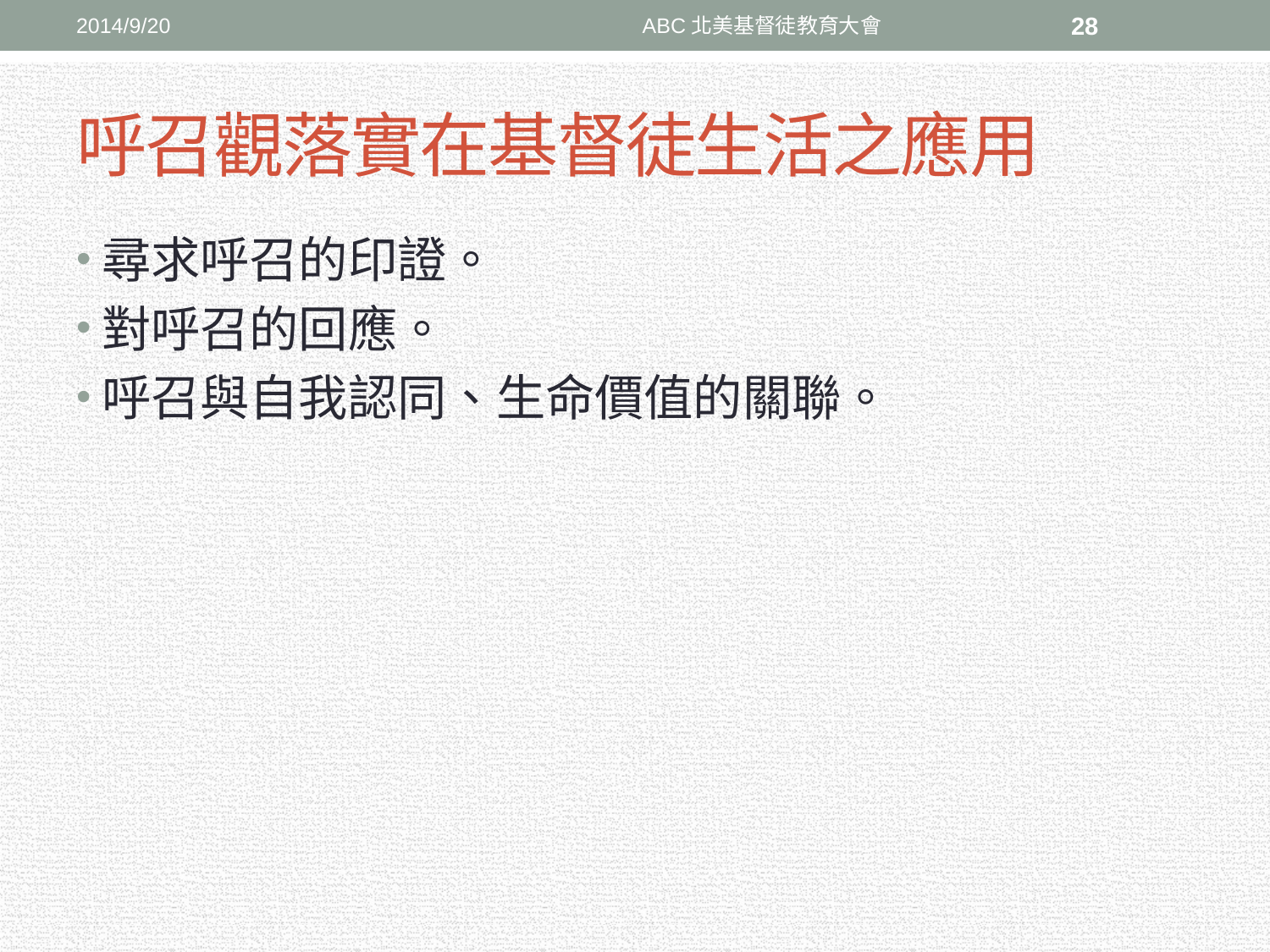

2014/9/20
ABC北美基督徒教育大會
28
# 呼召觀落實在基督徒生活之應用
尋求呼召的印證。
對呼召的回應。
呼召與自我認同、生命價值的關聯。